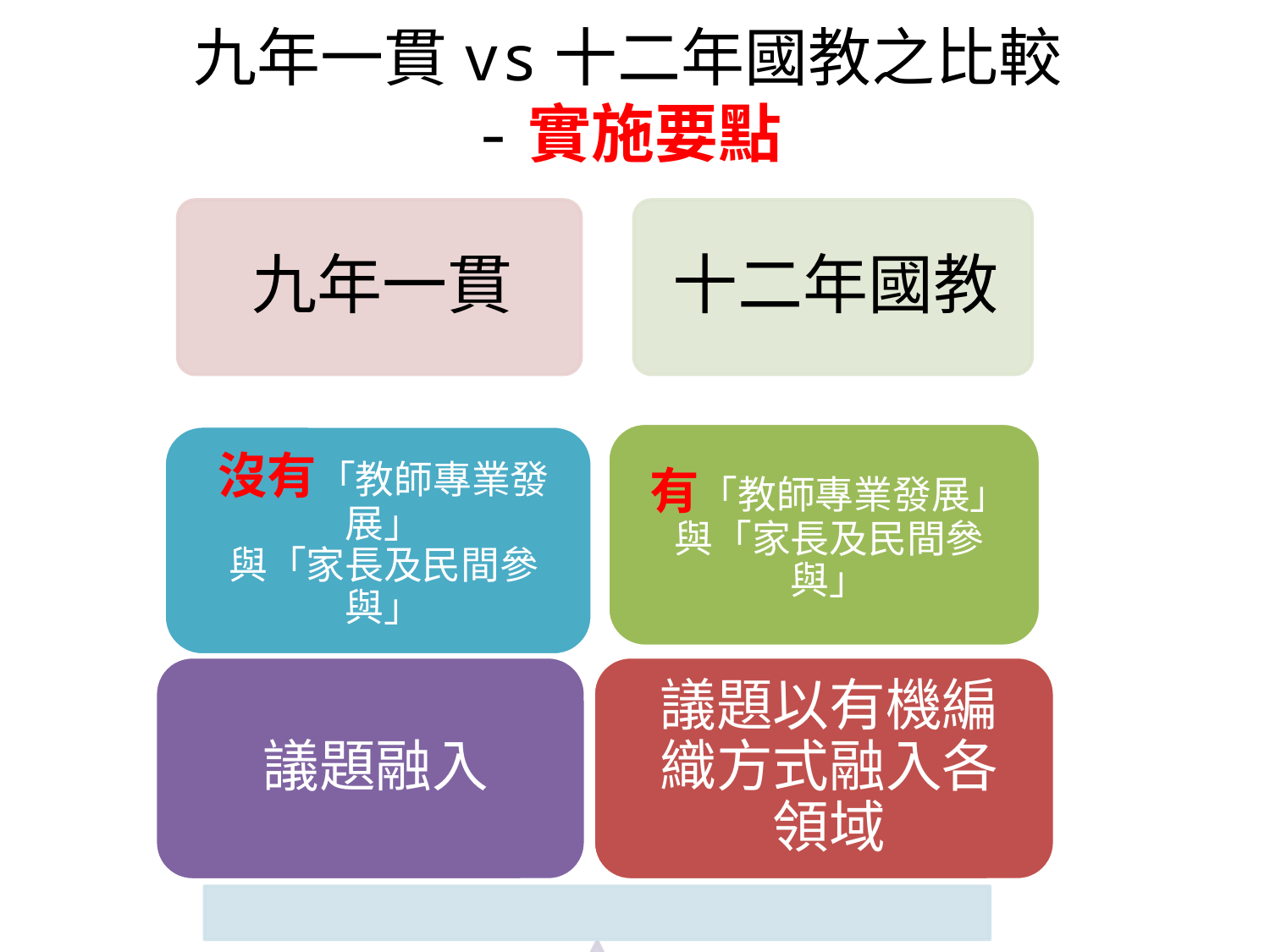

# 九年一貫vs十二年國教之比較 -實施要點
九年一貫
十二年國教
議題以有機編織方式融入各領域
有「教師專業發展」
與「家長及民間參與」
議題融入
沒有「教師專業發展」
與「家長及民間參與」